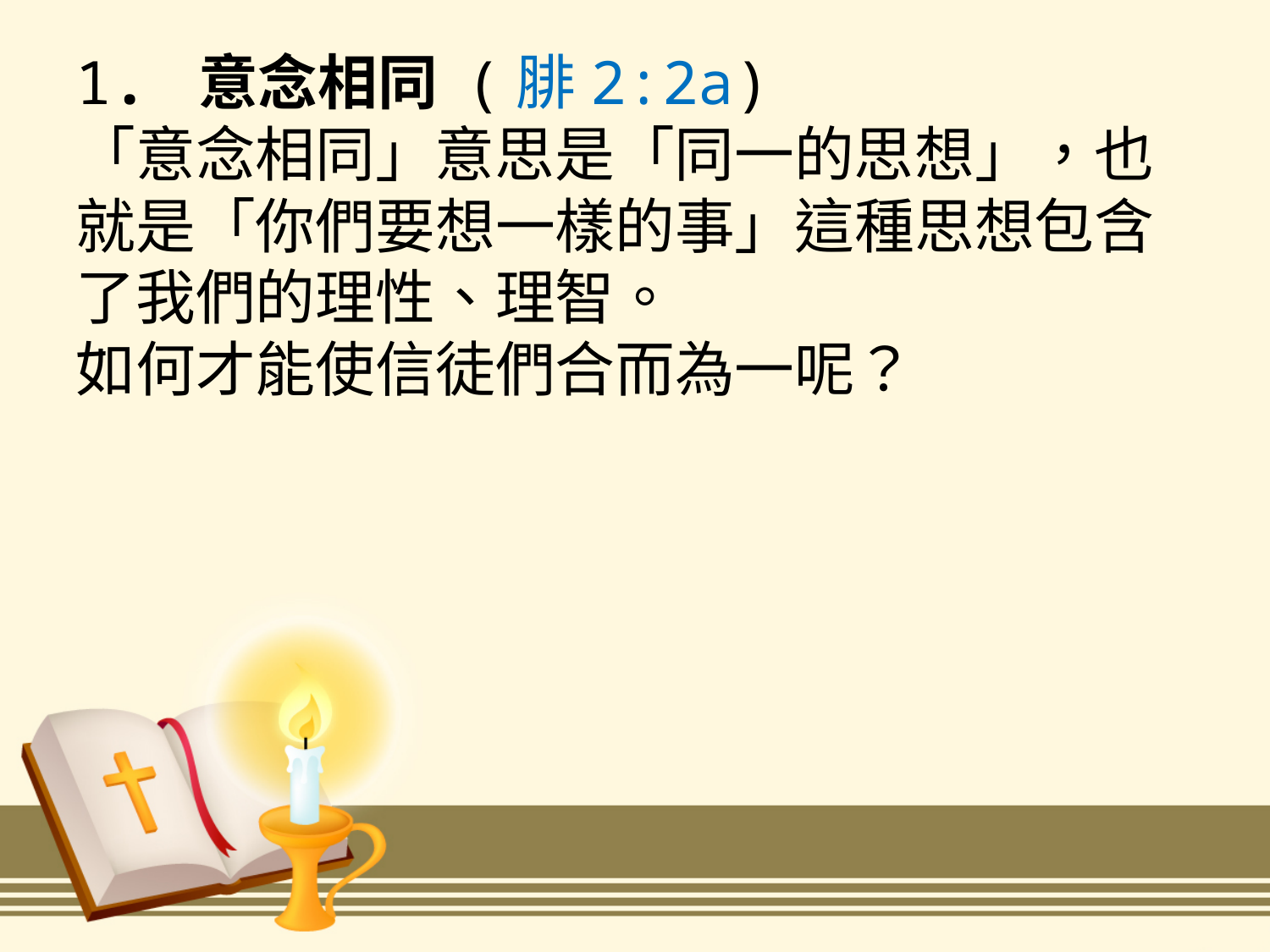

# 1. 意念相同 (腓2:2a) 「意念相同」意思是「同一的思想」，也就是「你們要想一樣的事」這種思想包含了我們的理性、理智。 如何才能使信徒們合而為一呢？